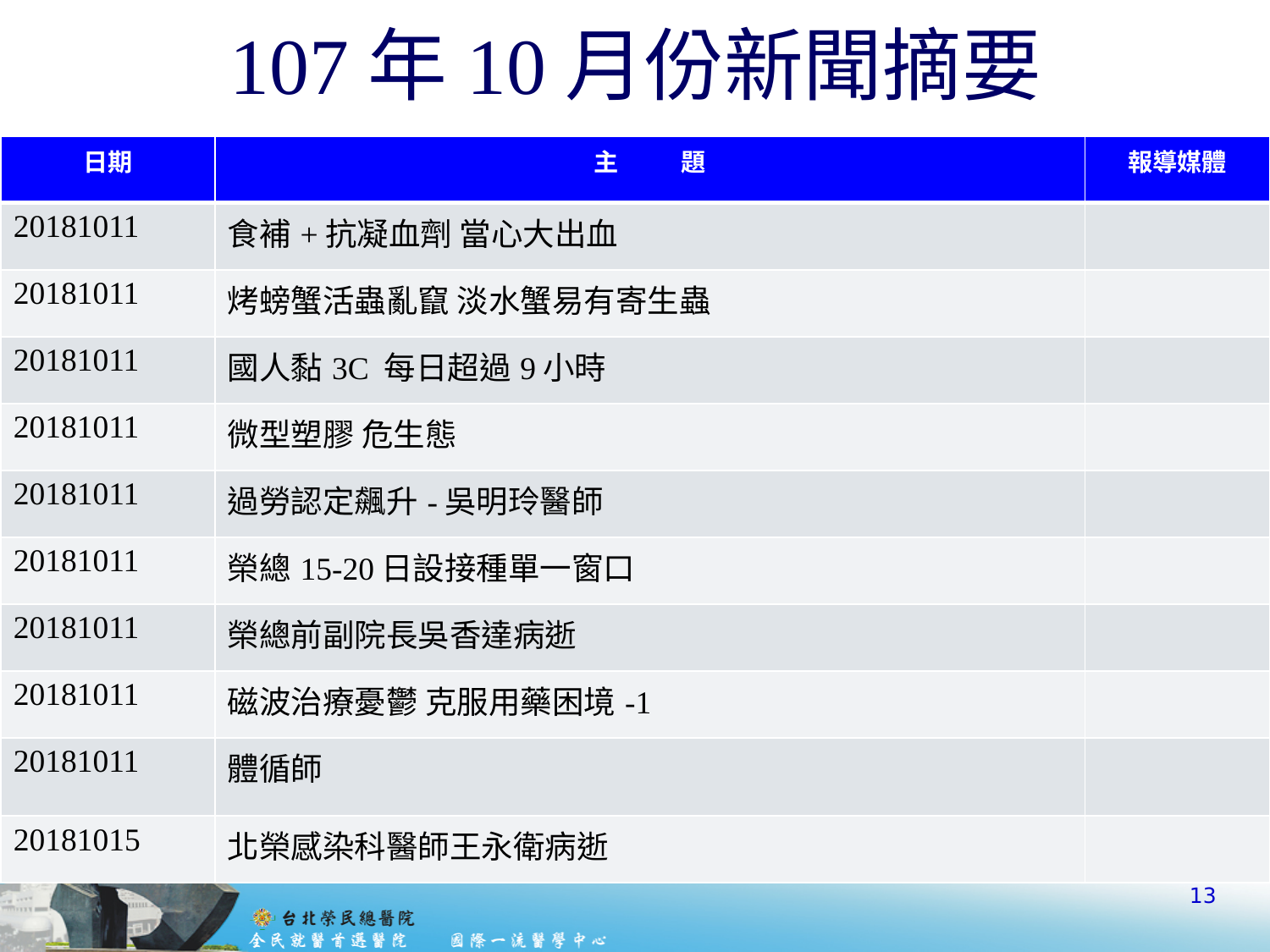

# 107年10月份新聞摘要
| 日期 | 主 題 | 報導媒體 |
| --- | --- | --- |
| 20181011 | 食補+抗凝血劑 當心大出血 |  |
| 20181011 | 烤螃蟹活蟲亂竄 淡水蟹易有寄生蟲 |  |
| 20181011 | 國人黏3C 每日超過9小時 |  |
| 20181011 | 微型塑膠 危生態 |  |
| 20181011 | 過勞認定飆升-吳明玲醫師 |  |
| 20181011 | 榮總15-20日設接種單一窗口 |  |
| 20181011 | 榮總前副院長吳香達病逝 |  |
| 20181011 | 磁波治療憂鬱 克服用藥困境-1 |  |
| 20181011 | 體循師 |  |
| 20181015 | 北榮感染科醫師王永衛病逝 |  |
13